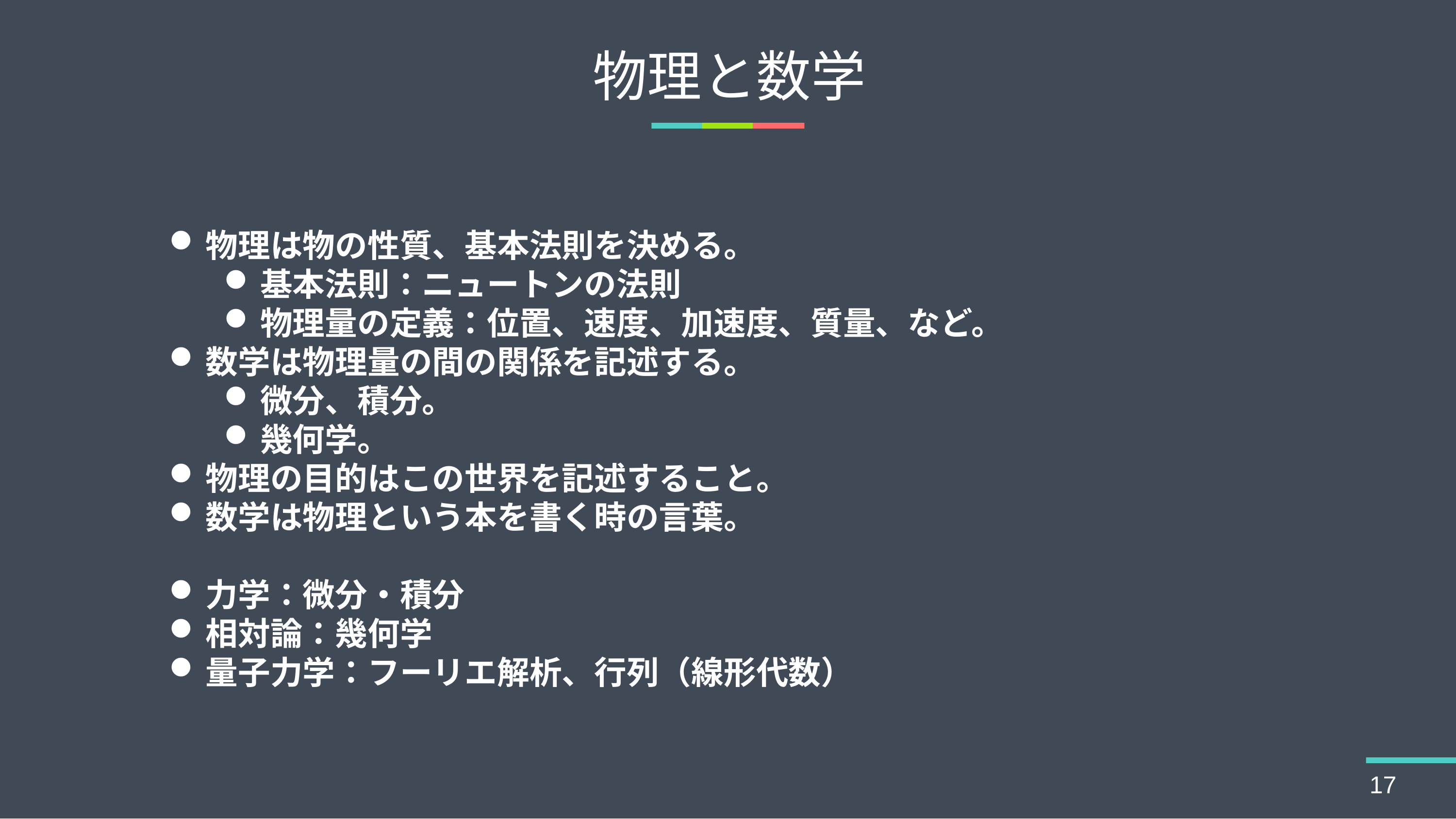

# 物理と数学
物理は物の性質、基本法則を決める。
基本法則：ニュートンの法則
物理量の定義：位置、速度、加速度、質量、など。
数学は物理量の間の関係を記述する。
微分、積分。
幾何学。
物理の目的はこの世界を記述すること。
数学は物理という本を書く時の言葉。

力学：微分・積分
相対論：幾何学
量子力学：フーリエ解析、行列（線形代数）

17